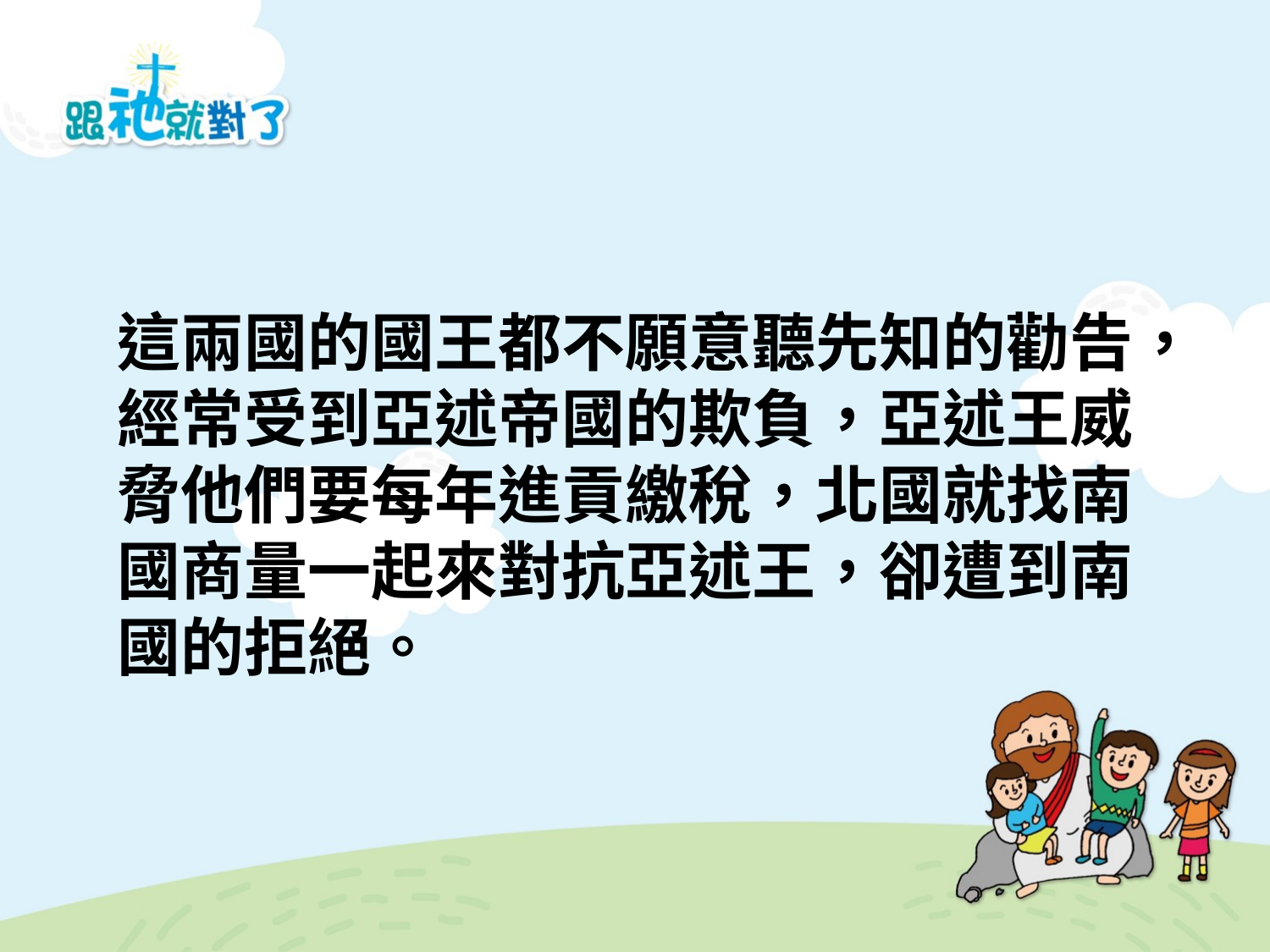

這兩國的國王都不願意聽先知的勸告，經常受到亞述帝國的欺負，亞述王威脅他們要每年進貢繳稅，北國就找南國商量一起來對抗亞述王，卻遭到南國的拒絕。